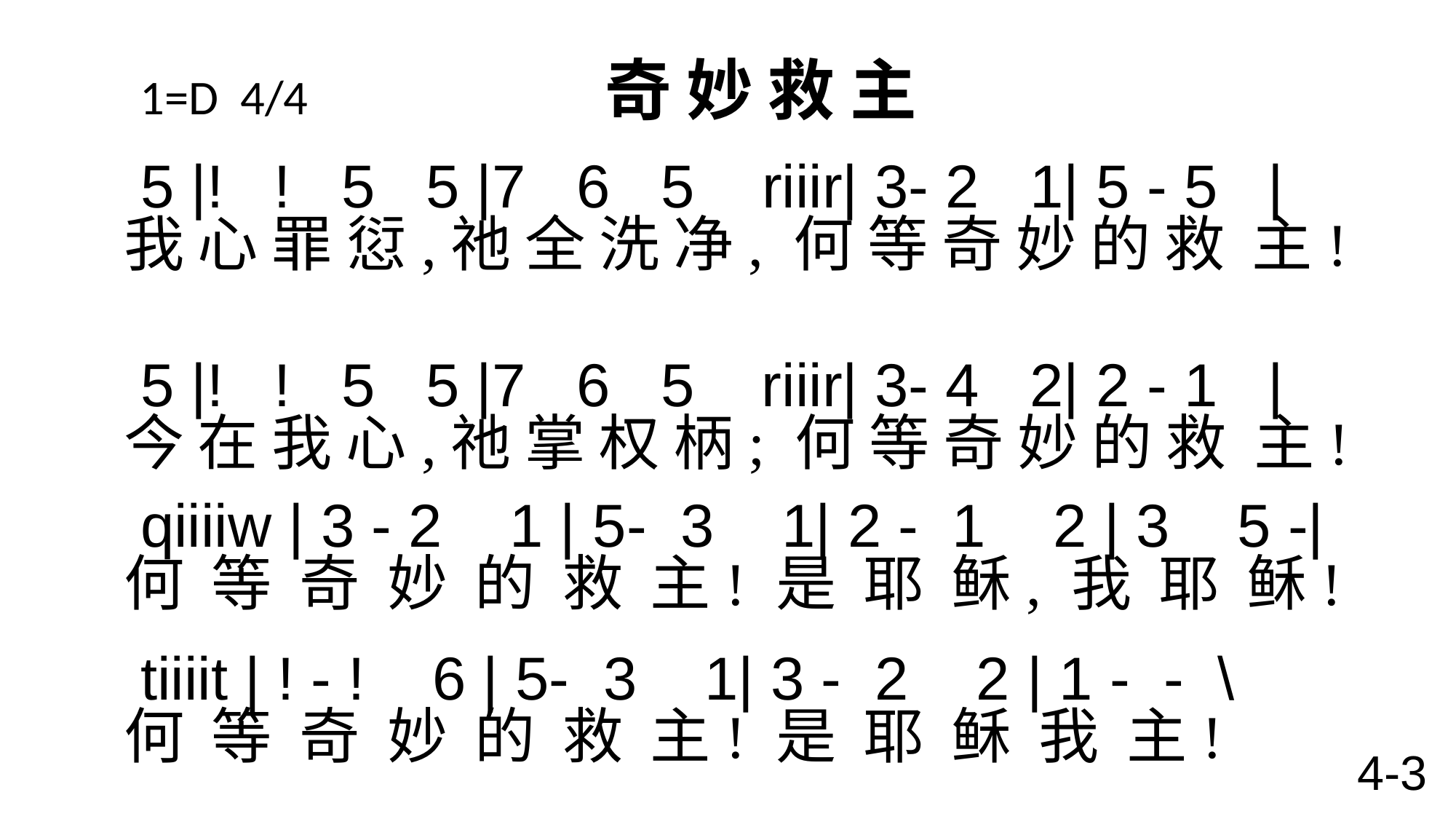

1=D  4/4                       奇 妙 救 主
 5 |!   !   5   5 |7   6   5    riiir| 3- 2   1| 5 - 5   |
我 心 罪 愆,祂 全 洗 净, 何 等 奇 妙 的 救  主!
5 |!   !   5   5 |7   6   5    riiir| 3- 4   2| 2 - 1   |
今 在 我 心,祂 掌 权 柄; 何 等 奇 妙 的 救  主!
qiiiiw | 3 - 2    1 | 5-  3    1| 2 -  1    2 | 3    5 -|
何  等  奇  妙  的  救  主! 是  耶  稣, 我  耶  稣!
tiiiit | ! - !    6 | 5-  3    1| 3 -  2    2 | 1 -  -  \
何  等  奇  妙  的  救  主! 是  耶  稣  我  主!
4-3